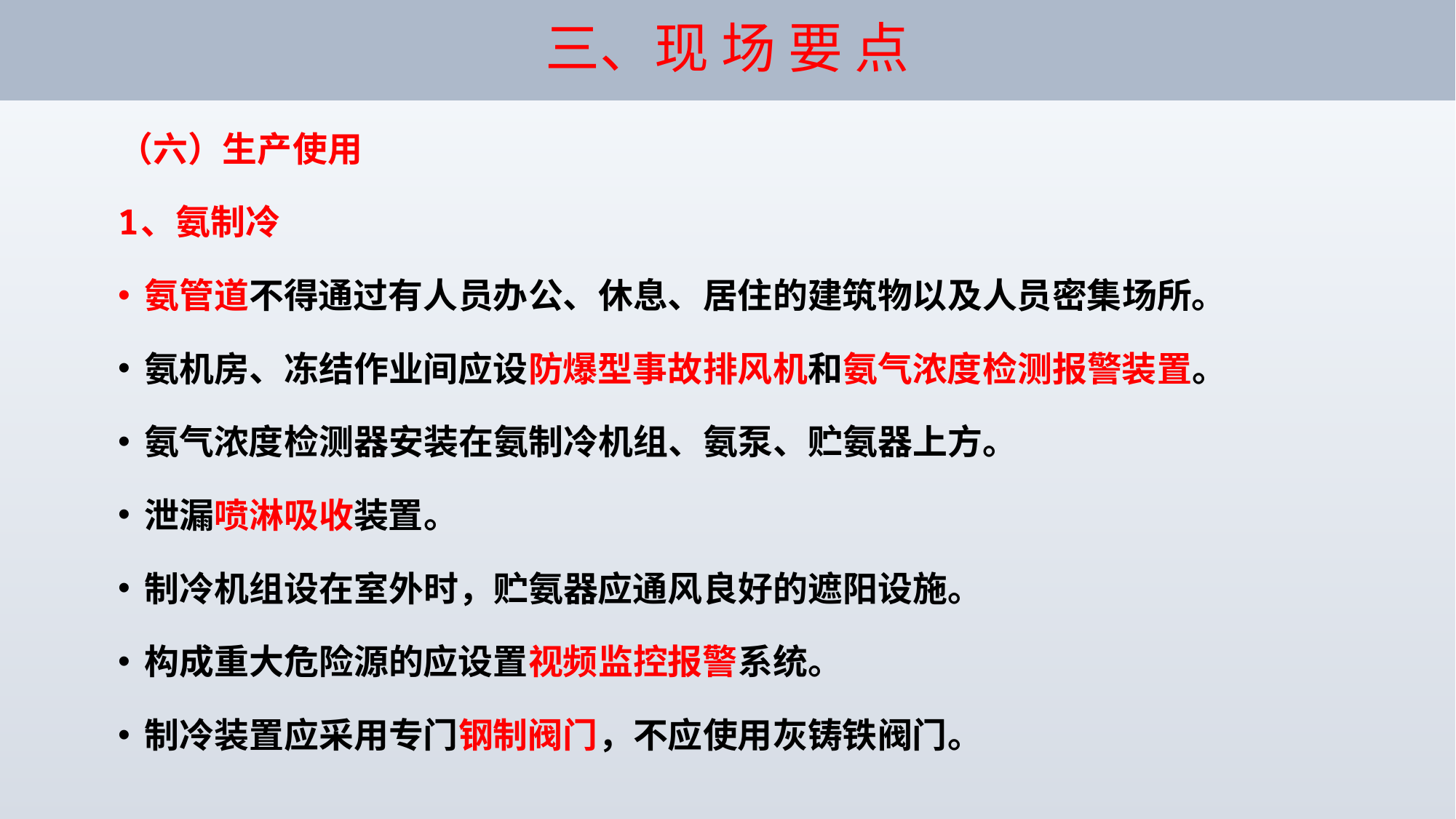

# 三、现 场 要 点
（六）生产使用
1、氨制冷
氨管道不得通过有人员办公、休息、居住的建筑物以及人员密集场所。
氨机房、冻结作业间应设防爆型事故排风机和氨气浓度检测报警装置。
氨气浓度检测器安装在氨制冷机组、氨泵、贮氨器上方。
泄漏喷淋吸收装置。
制冷机组设在室外时，贮氨器应通风良好的遮阳设施。
构成重大危险源的应设置视频监控报警系统。
制冷装置应采用专门钢制阀门，不应使用灰铸铁阀门。